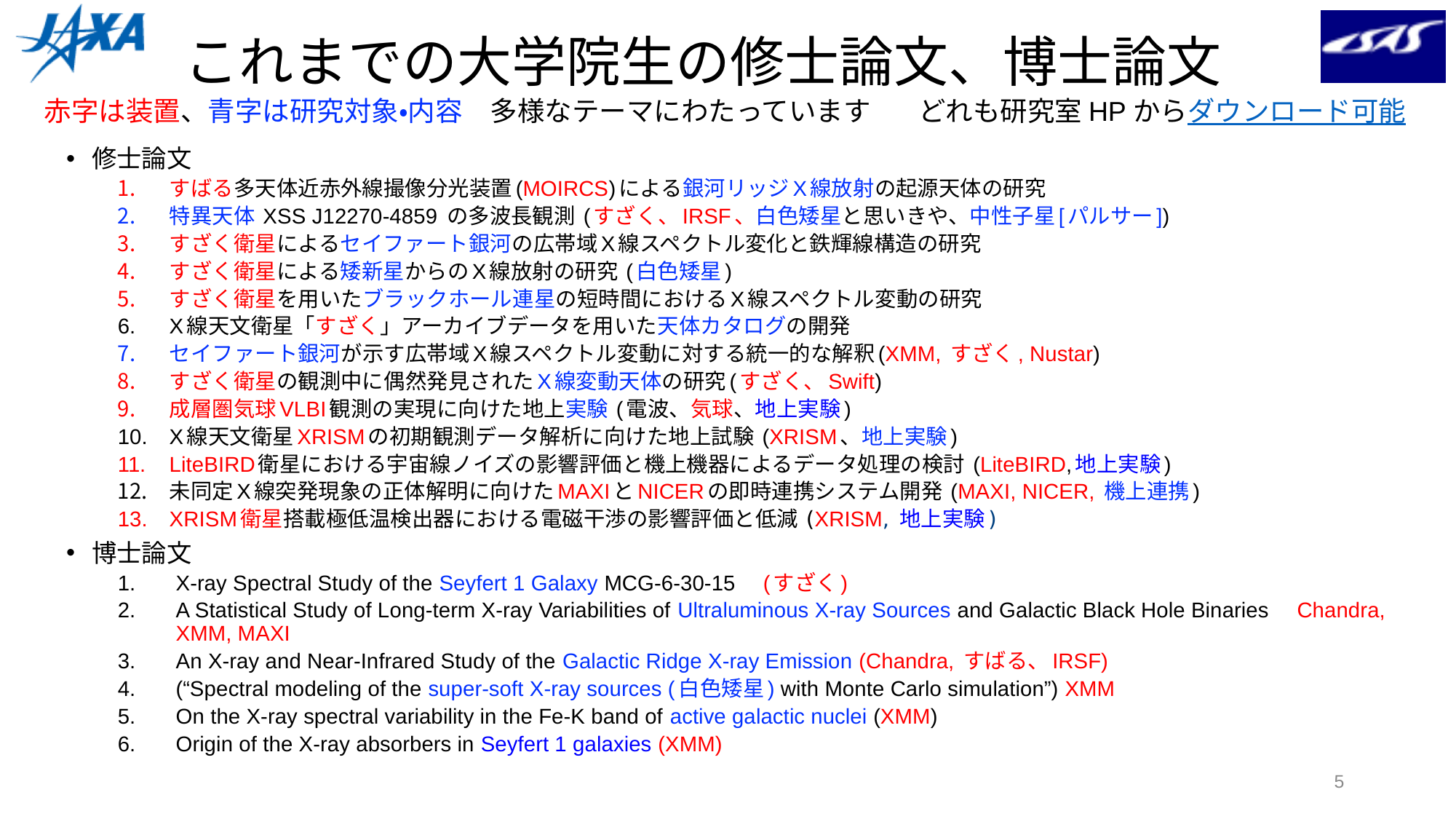

# これまでの大学院生の修士論文、博士論文
赤字は装置、青字は研究対象・内容　多様なテーマにわたっています
どれも研究室HPからダウンロード可能
修士論文
すばる多天体近赤外線撮像分光装置(MOIRCS)による銀河リッジX線放射の起源天体の研究
特異天体 XSS J12270-4859 の多波長観測 (すざく、IRSF、白色矮星と思いきや、中性子星[パルサー])
すざく衛星によるセイファート銀河の広帯域X線スペクトル変化と鉄輝線構造の研究
すざく衛星による矮新星からのX線放射の研究 (白色矮星)
すざく衛星を用いたブラックホール連星の短時間におけるX線スペクトル変動の研究
X線天文衛星「すざく」アーカイブデータを用いた天体カタログの開発
セイファート銀河が示す広帯域X線スペクトル変動に対する統一的な解釈(XMM, すざく, Nustar)
すざく衛星の観測中に偶然発見されたX線変動天体の研究(すざく、Swift)
成層圏気球VLBI観測の実現に向けた地上実験 (電波、気球、地上実験)
X線天文衛星XRISMの初期観測データ解析に向けた地上試験 (XRISM、地上実験)
LiteBIRD衛星における宇宙線ノイズの影響評価と機上機器によるデータ処理の検討 (LiteBIRD,地上実験)
未同定X線突発現象の正体解明に向けたMAXIとNICERの即時連携システム開発 (MAXI, NICER, 機上連携)
XRISM衛星搭載極低温検出器における電磁干渉の影響評価と低減 (XRISM, 地上実験)
博士論文
X-ray Spectral Study of the Seyfert 1 Galaxy MCG-6-30-15　(すざく)
A Statistical Study of Long-term X-ray Variabilities of Ultraluminous X-ray Sources and Galactic Black Hole Binaries　Chandra, XMM, MAXI
An X-ray and Near-Infrared Study of the Galactic Ridge X-ray Emission (Chandra, すばる、IRSF)
(“Spectral modeling of the super-soft X-ray sources (白色矮星) with Monte Carlo simulation”) XMM
On the X-ray spectral variability in the Fe-K band of active galactic nuclei (XMM)
Origin of the X-ray absorbers in Seyfert 1 galaxies (XMM)
5